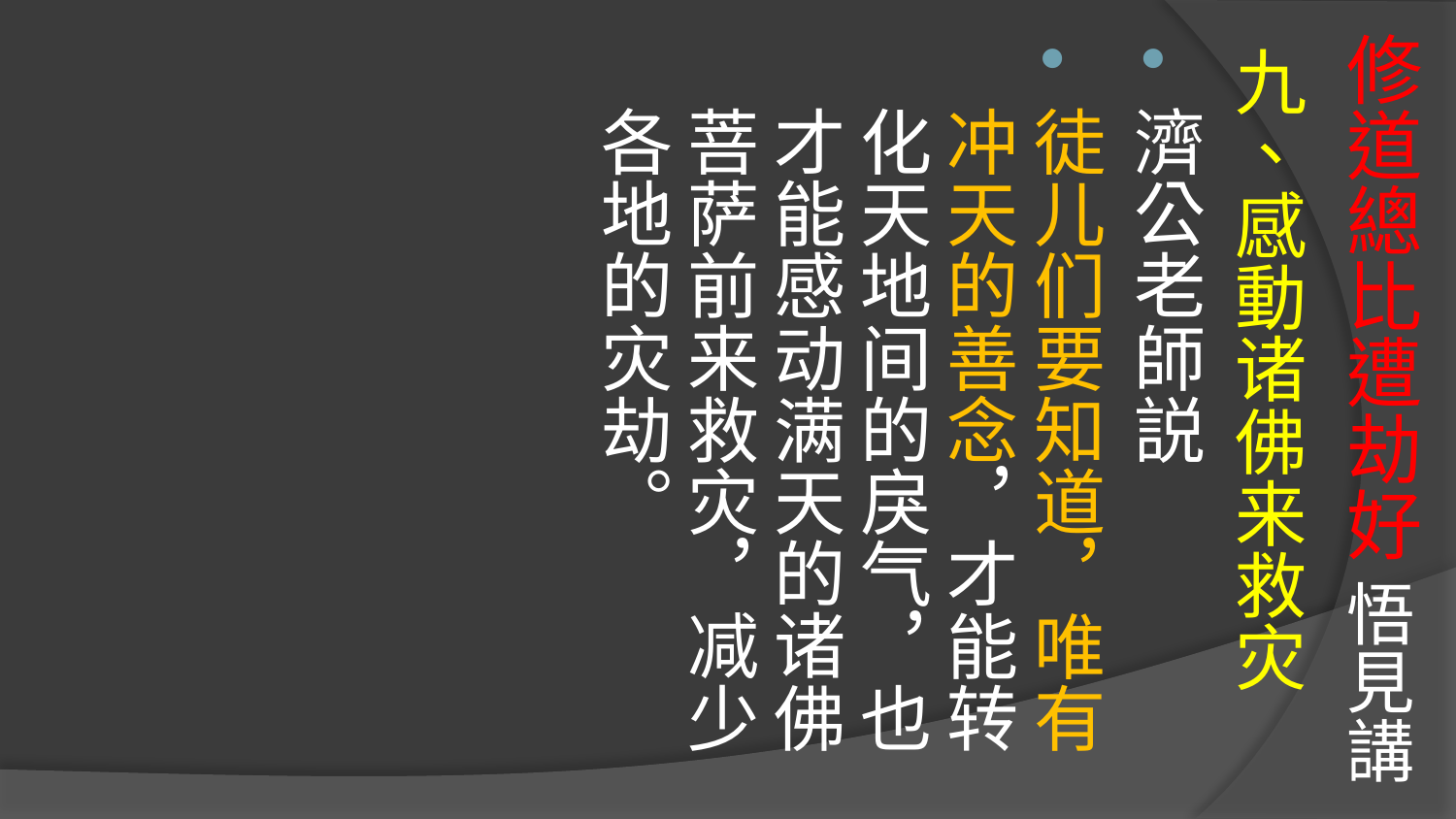

# 修道總比遭劫好 悟見講
九、感動诸佛来救灾
濟公老師説
徒儿们要知道，唯有冲天的善念，才能转化天地间的戾气，也才能感动满天的诸佛菩萨前来救灾，减少各地的灾劫。